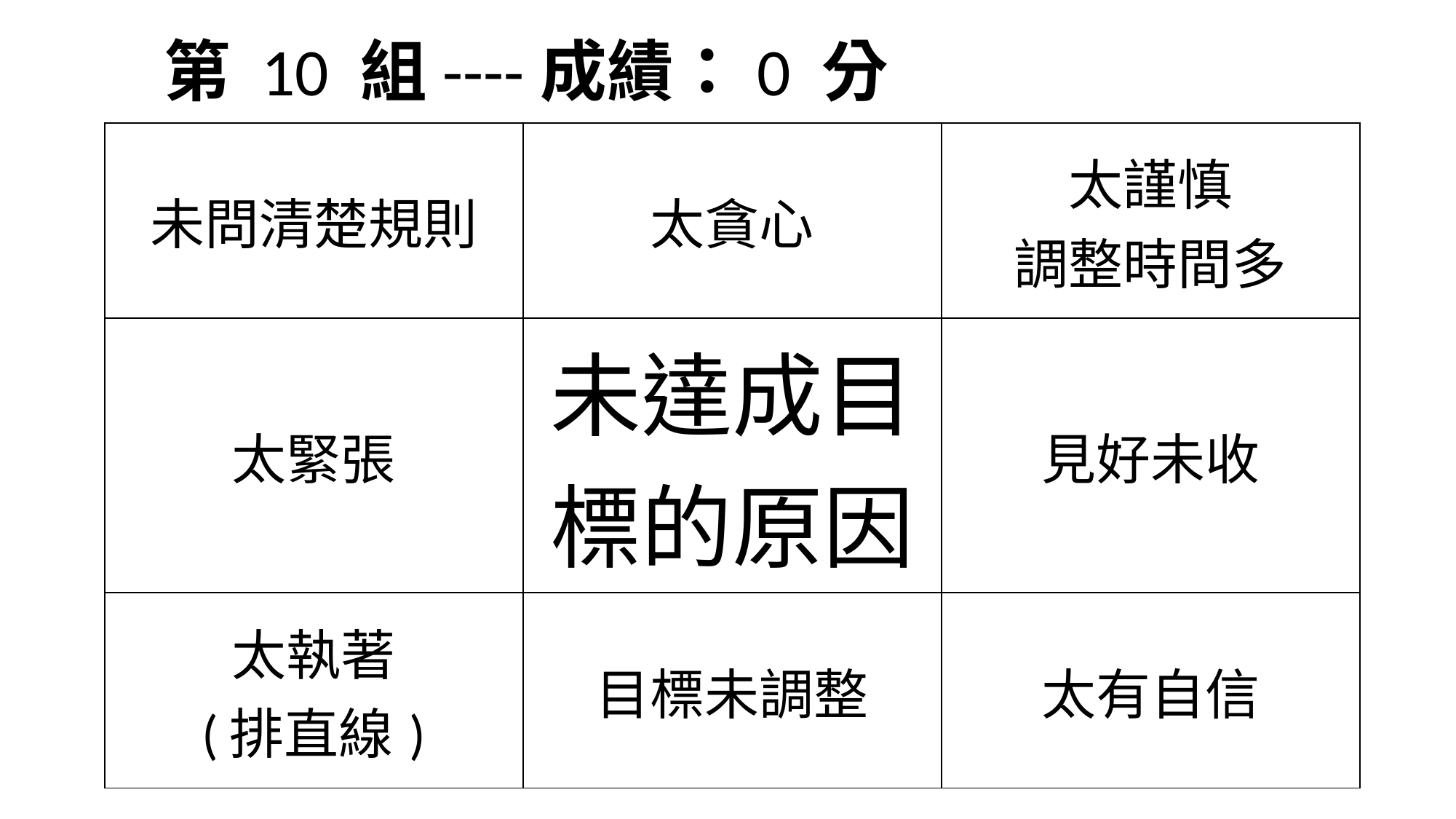

# 第 10 組----成績：0 分
| 未問清楚規則 | 太貪心 | 太謹慎 調整時間多 |
| --- | --- | --- |
| 太緊張 | 未達成目標的原因 | 見好未收 |
| 太執著 (排直線) | 目標未調整 | 太有自信 |